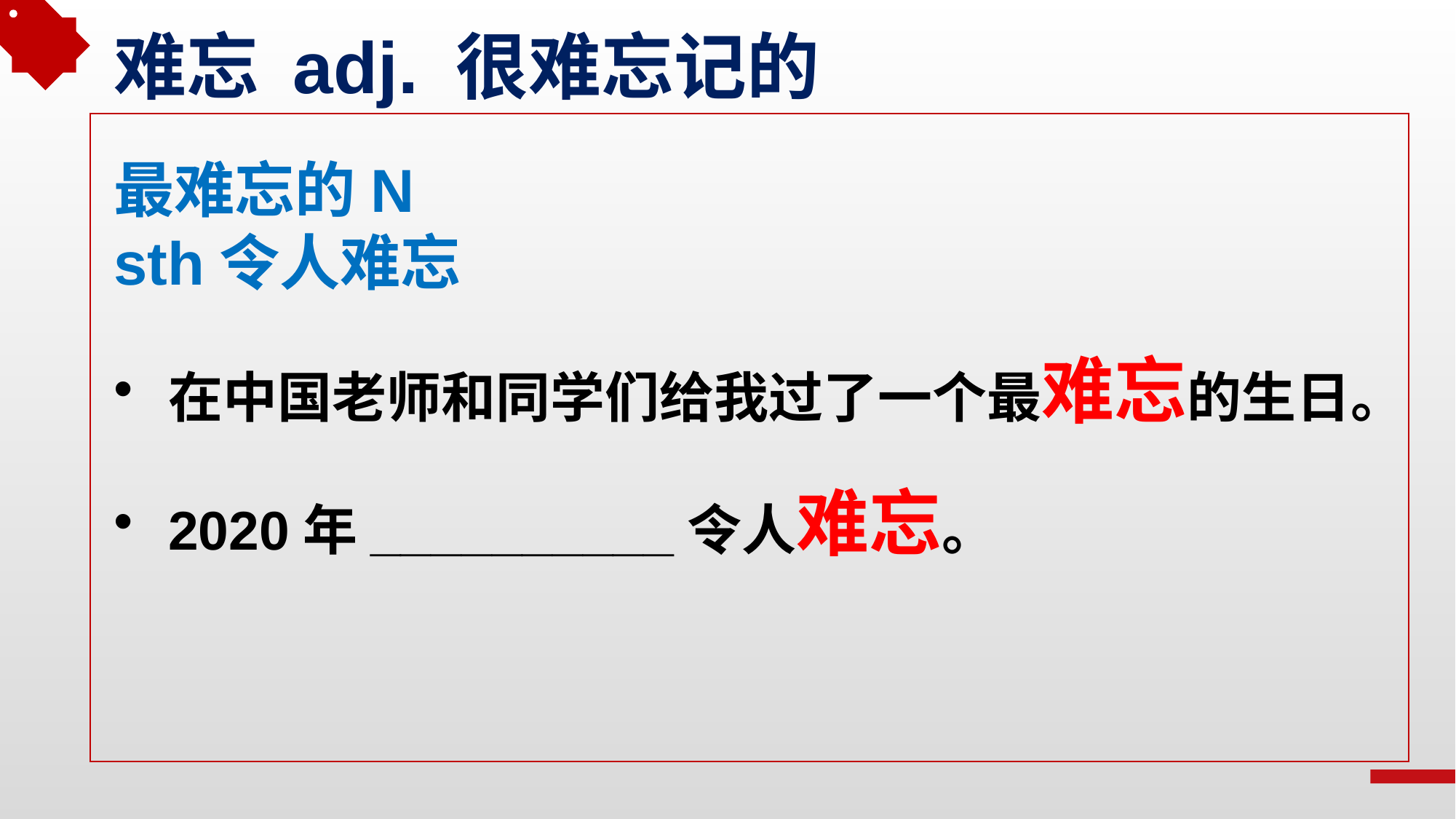

难忘 adj. 很难忘记的

最难忘的N
sth令人难忘

在中国老师和同学们给我过了一个最难忘的生日。
2020年__________令人难忘。